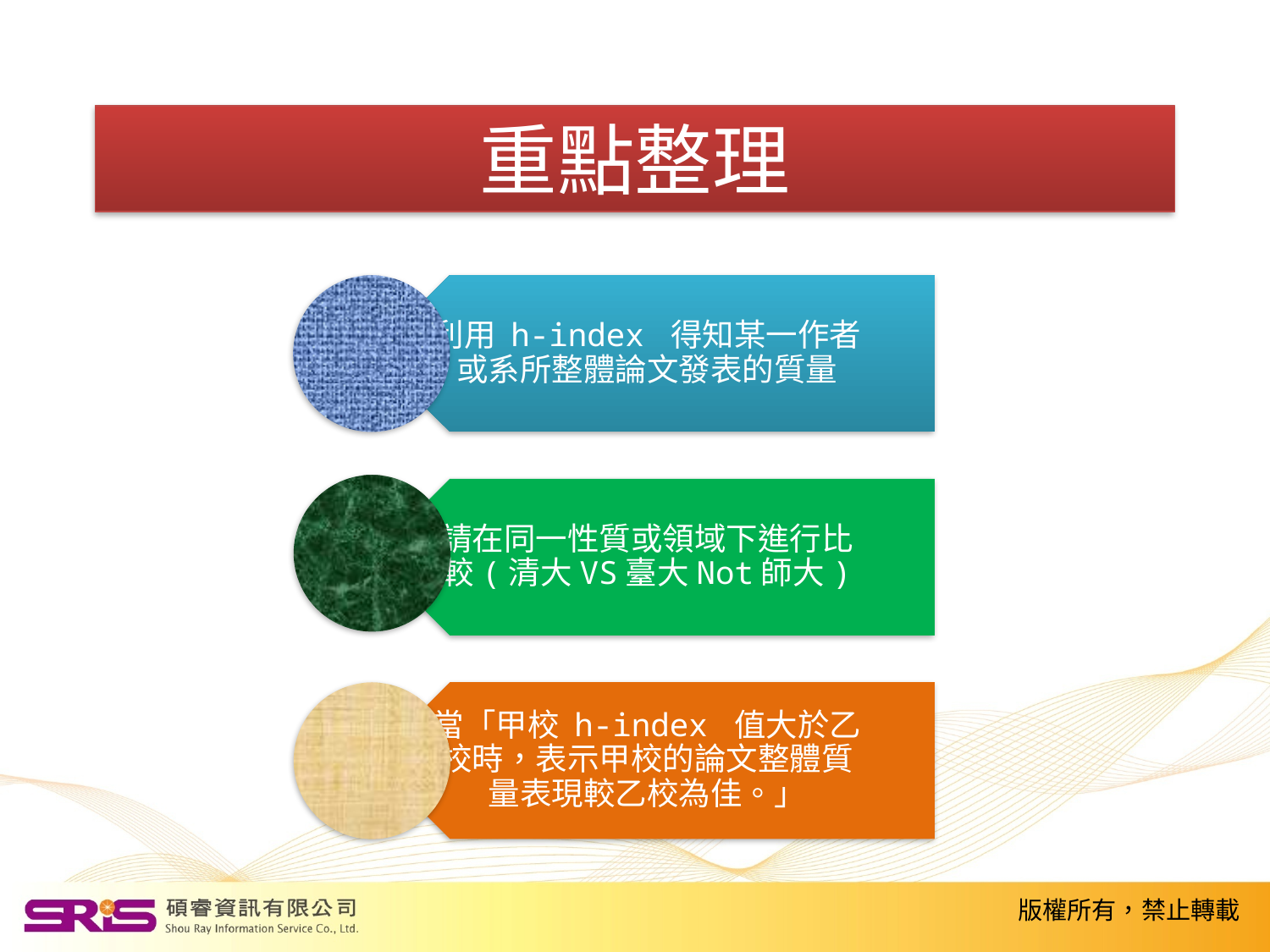

重點整理
利用 h-index 得知某一作者或系所整體論文發表的質量
請在同一性質或領域下進行比較(清大VS臺大Not師大)
當「甲校 h-index 值大於乙校時，表示甲校的論文整體質量表現較乙校為佳。」